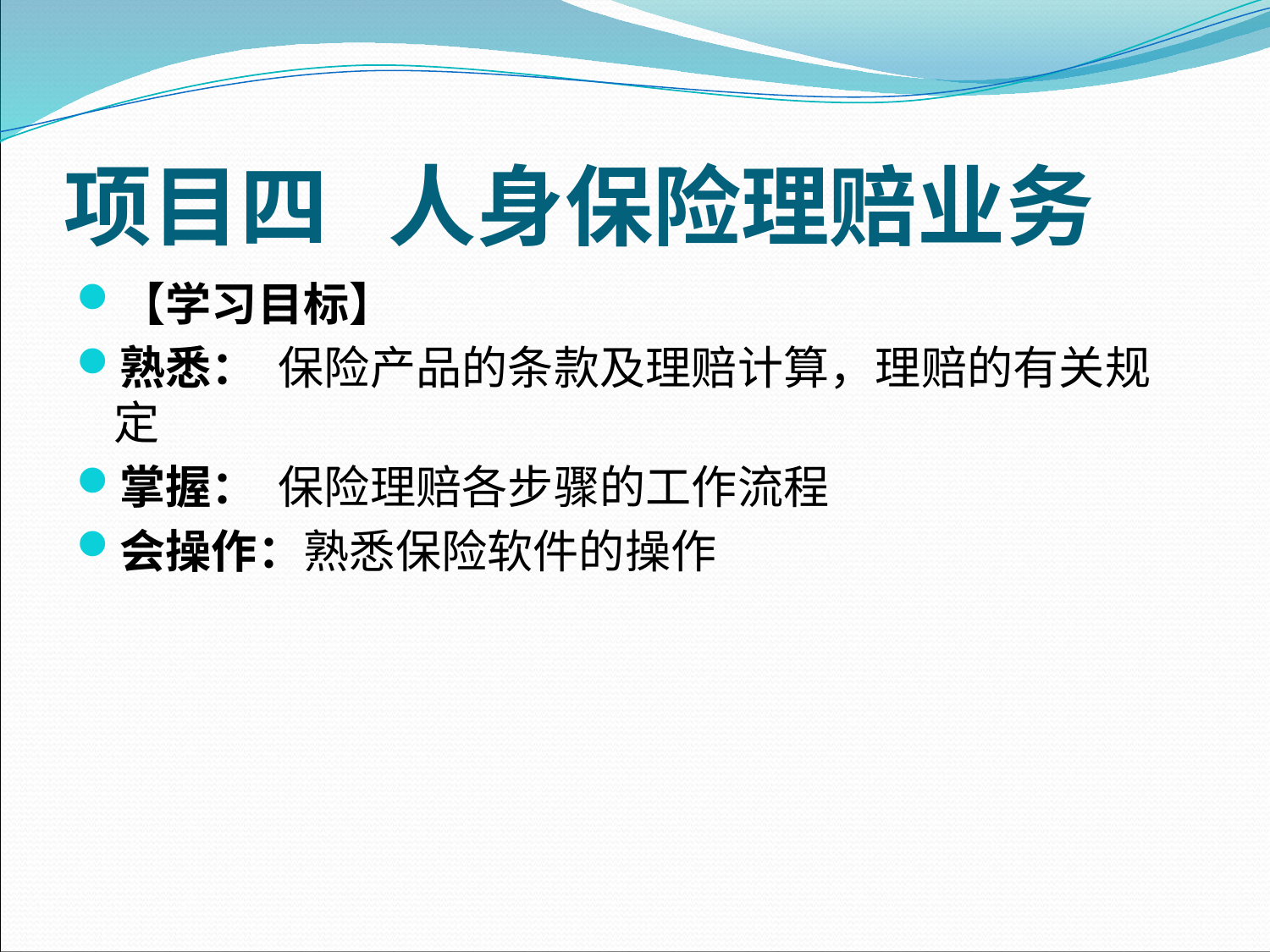

# 项目四   人身保险理赔业务
【学习目标】
熟悉：  保险产品的条款及理赔计算，理赔的有关规定
掌握：  保险理赔各步骤的工作流程
会操作：熟悉保险软件的操作